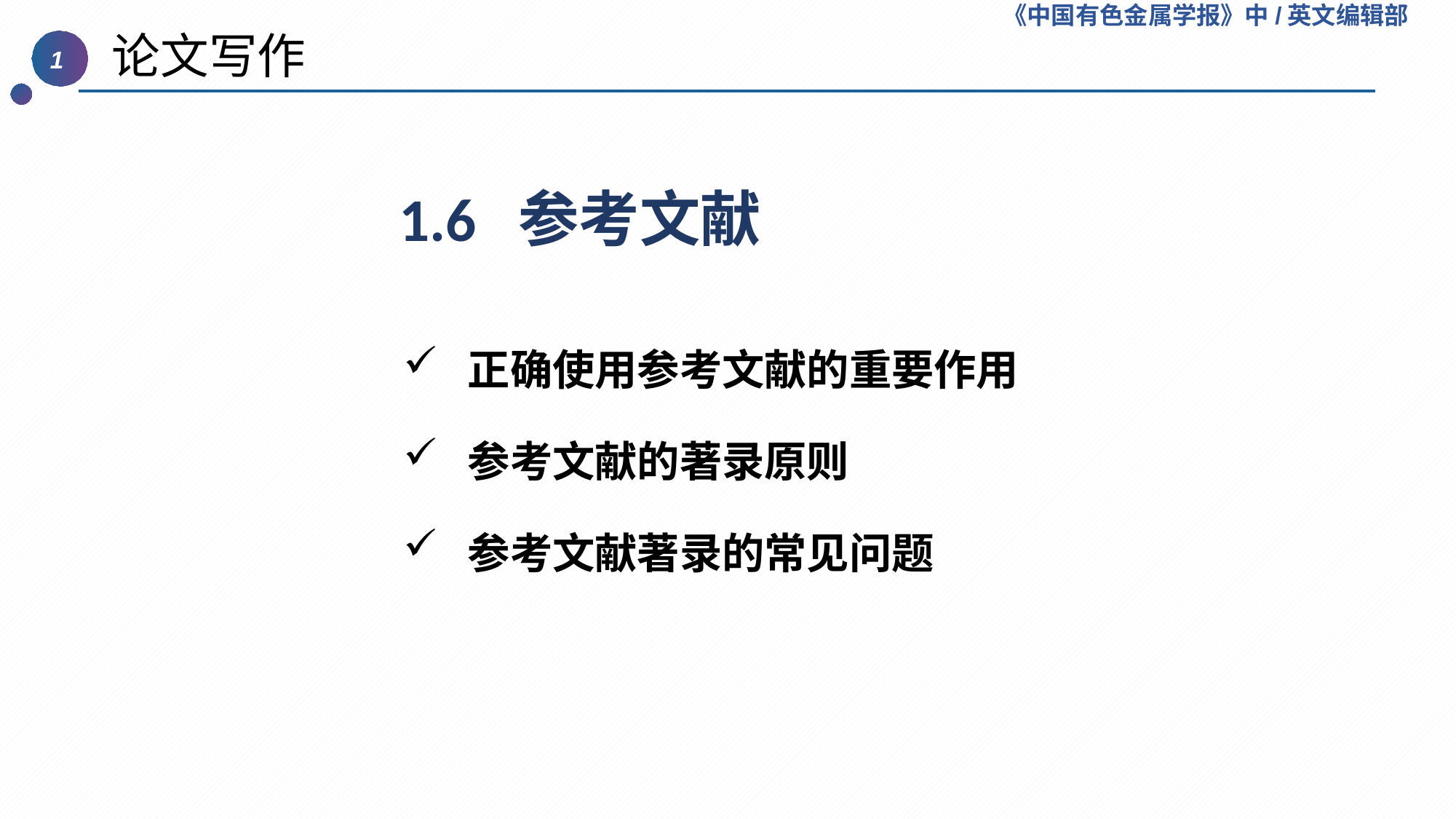

《中国有色金属学报》中/英文编辑部
      论文写作

1

1.6  参考文献
  正确使用参考文献的重要作用
  参考文献的著录原则
  参考文献著录的常见问题